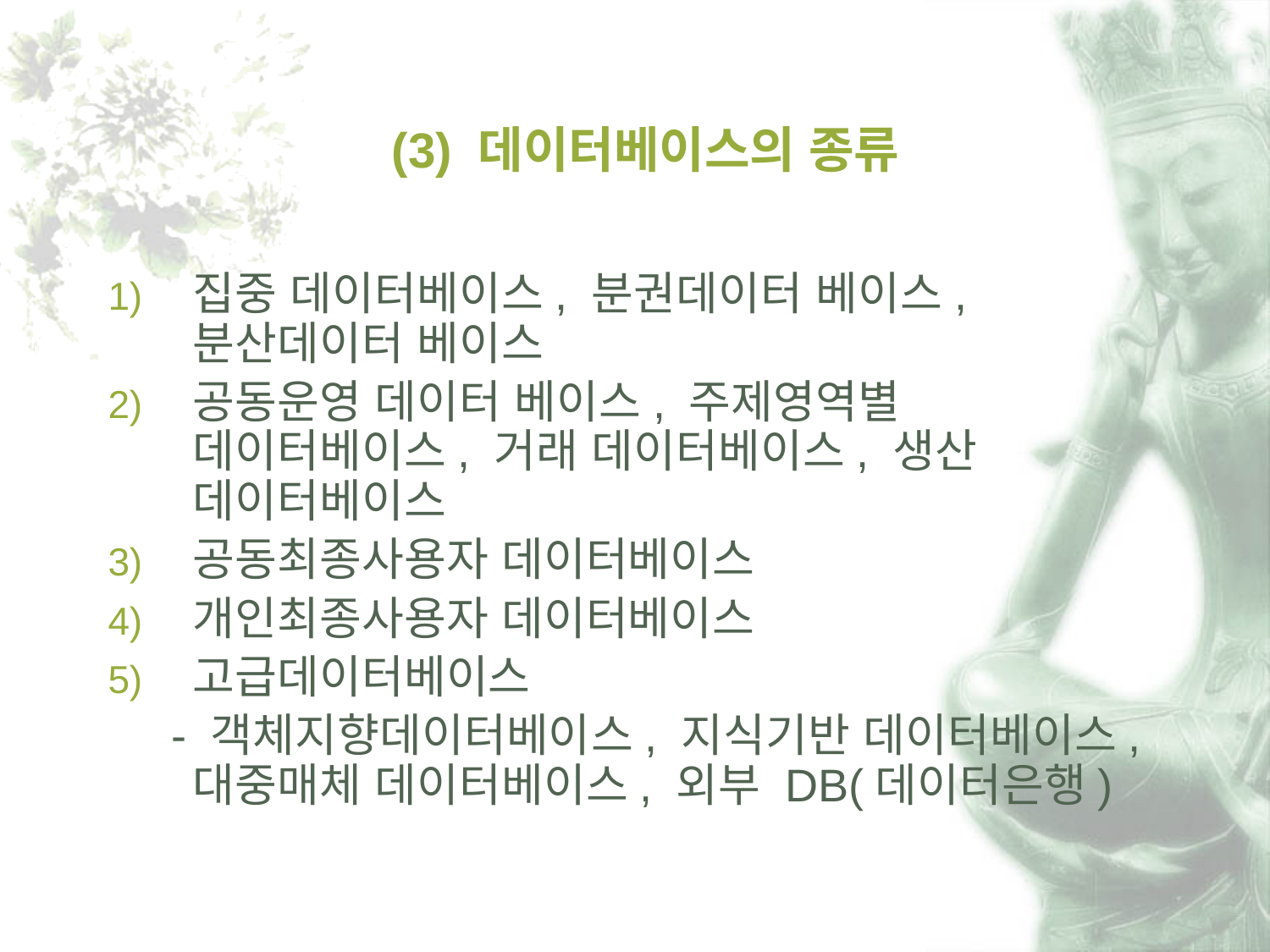

# (3) 데이터베이스의 종류
집중 데이터베이스, 분권데이터 베이스, 분산데이터 베이스
공동운영 데이터 베이스, 주제영역별 데이터베이스, 거래 데이터베이스, 생산 데이터베이스
공동최종사용자 데이터베이스
개인최종사용자 데이터베이스
고급데이터베이스
     - 객체지향데이터베이스, 지식기반 데이터베이스, 대중매체 데이터베이스, 외부 DB(데이터은행)